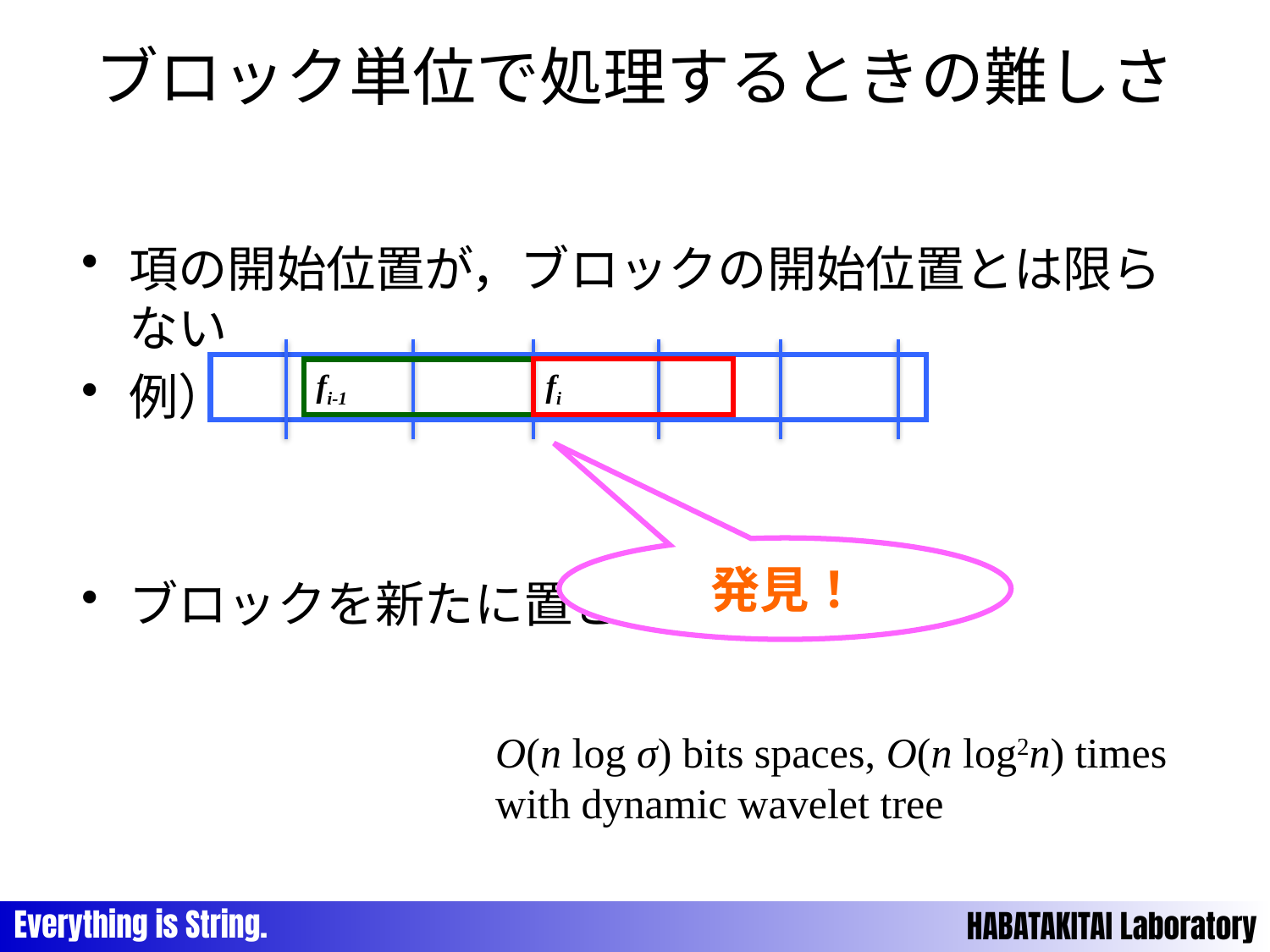

# ブロック単位で処理するときの難しさ
項の開始位置が，ブロックの開始位置とは限らない
例）

ブロックを新たに置き直して見つける
fi
fi-1

発見！
O(n log σ) bits spaces, O(n log2n) times
with dynamic wavelet tree